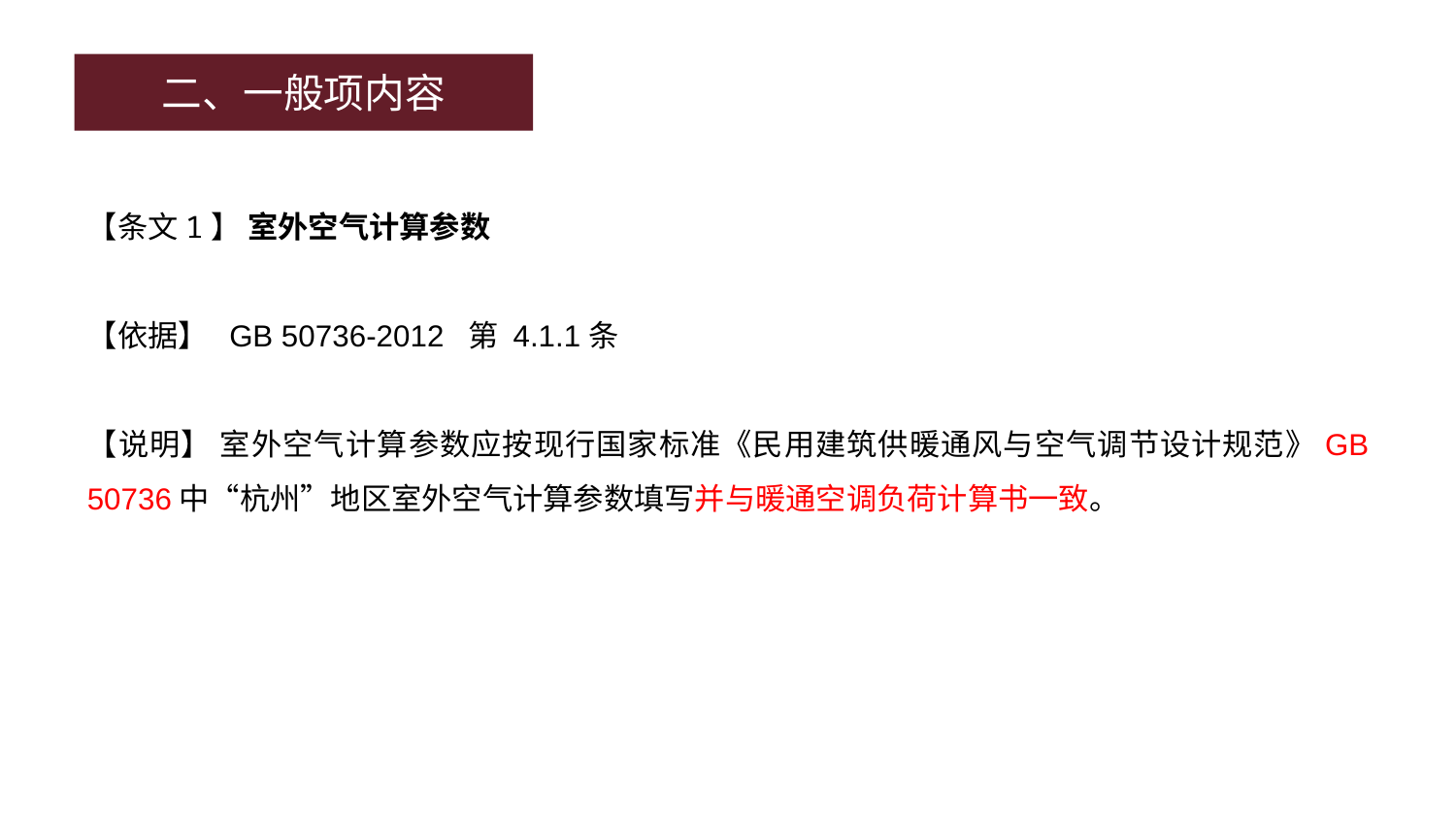

二、一般项内容

【条文1】 室外空气计算参数

【依据】  GB 50736-2012  第 4.1.1条

【说明】 室外空气计算参数应按现行国家标准《民用建筑供暖通风与空气调节设计规范》GB 50736中“杭州”地区室外空气计算参数填写并与暖通空调负荷计算书一致。